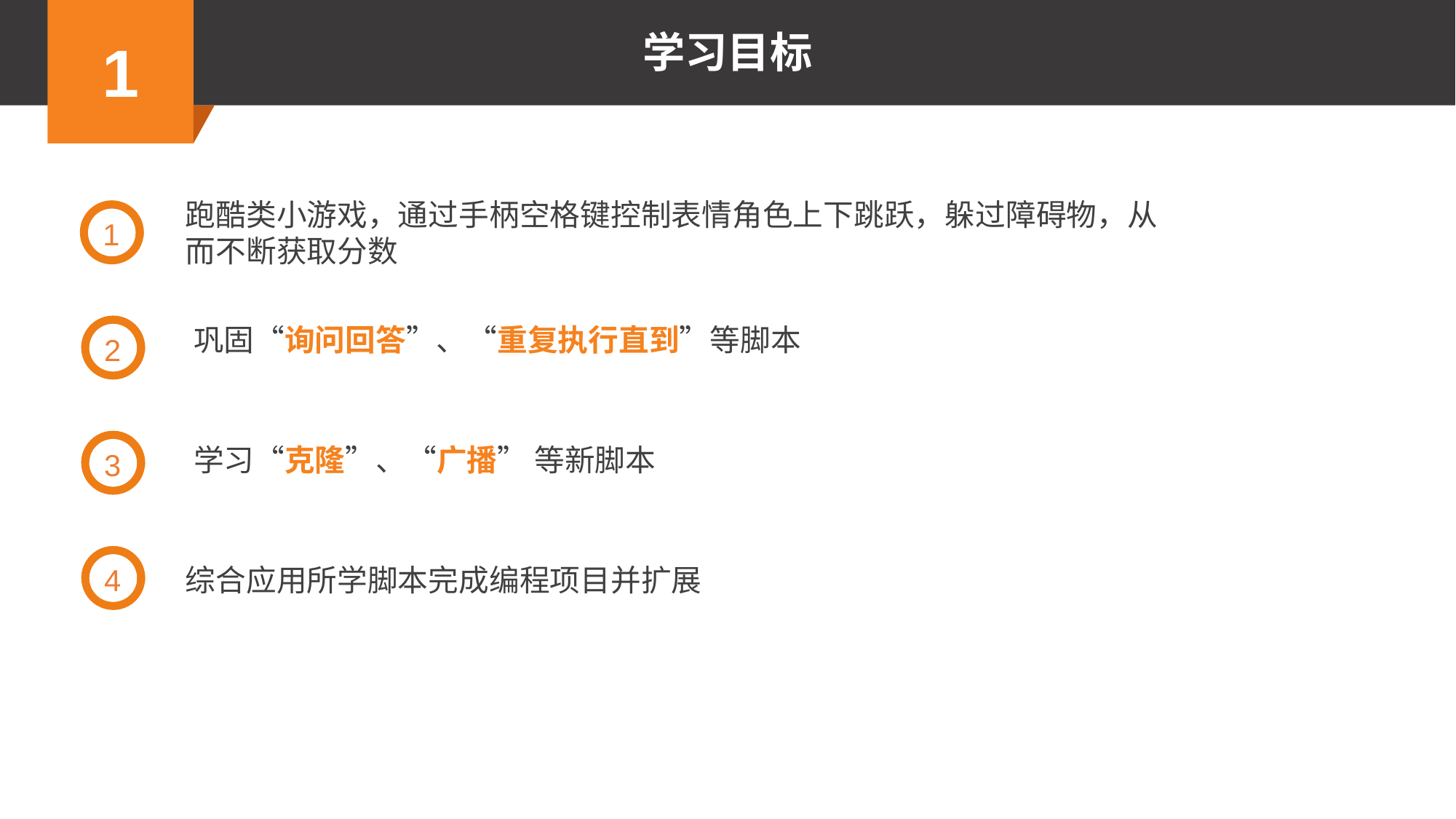

跑酷类小游戏，通过手柄空格键控制表情角色上下跳跃，躲过障碍物，从而不断获取分数

1

2
巩固“询问回答”、“重复执行直到”等脚本

3
学习“克隆”、“广播” 等新脚本

4
综合应用所学脚本完成编程项目并扩展